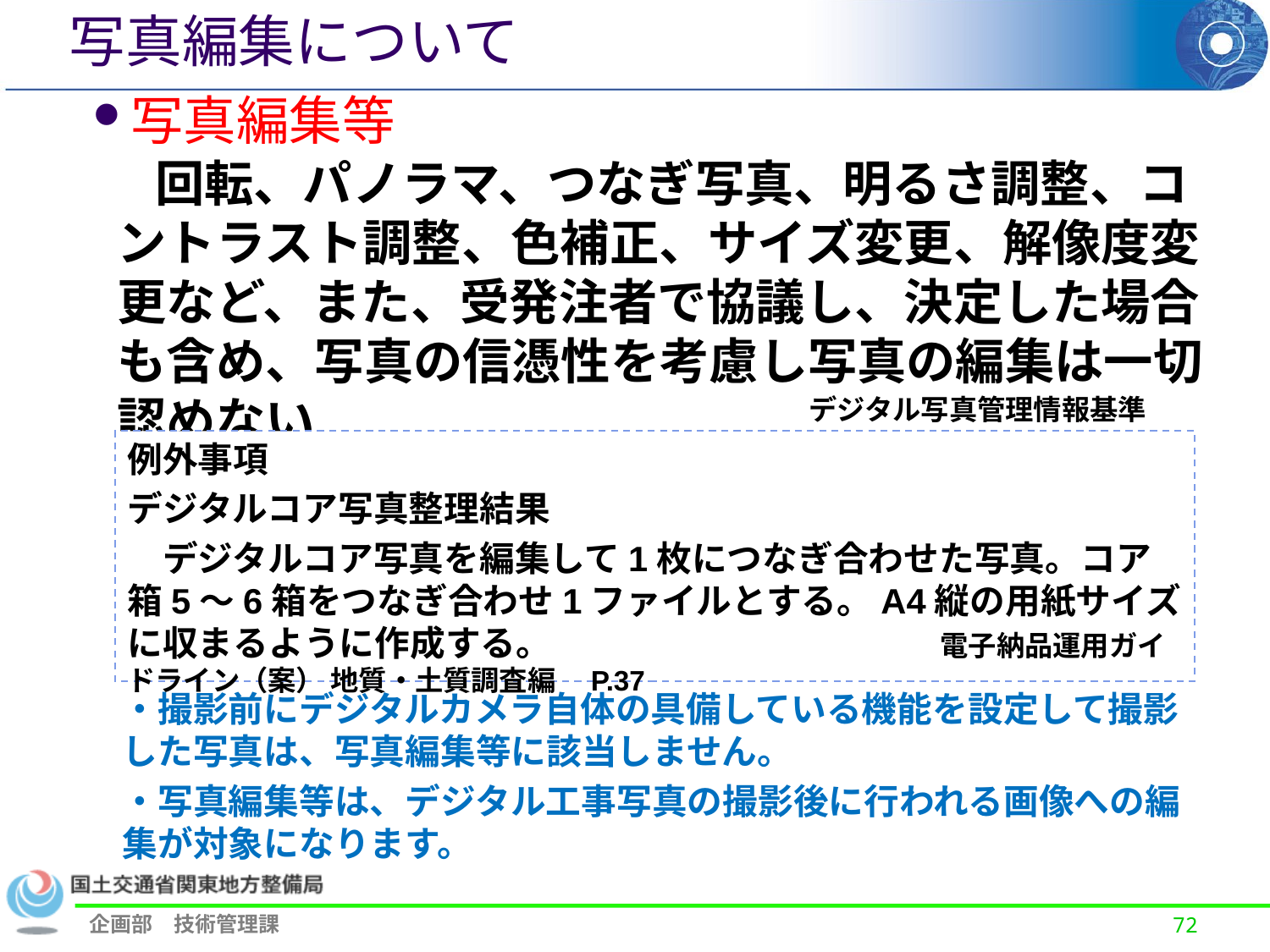

写真編集について
写真編集等
回転、パノラマ、つなぎ写真、明るさ調整、コントラスト調整、色補正、サイズ変更、解像度変更など、また、受発注者で協議し、決定した場合も含め、写真の信憑性を考慮し写真の編集は一切認めない
デジタル写真管理情報基準　P.6
例外事項
デジタルコア写真整理結果
　デジタルコア写真を編集して1枚につなぎ合わせた写真。コア箱5～6箱をつなぎ合わせ1ファイルとする。A4縦の用紙サイズに収まるように作成する。　　　　　　　　　　　電子納品運用ガイドライン（案） 地質・土質調査編　P.37
・撮影前にデジタルカメラ自体の具備している機能を設定して撮影した写真は、写真編集等に該当しません。
・写真編集等は、デジタル工事写真の撮影後に行われる画像への編集が対象になります。